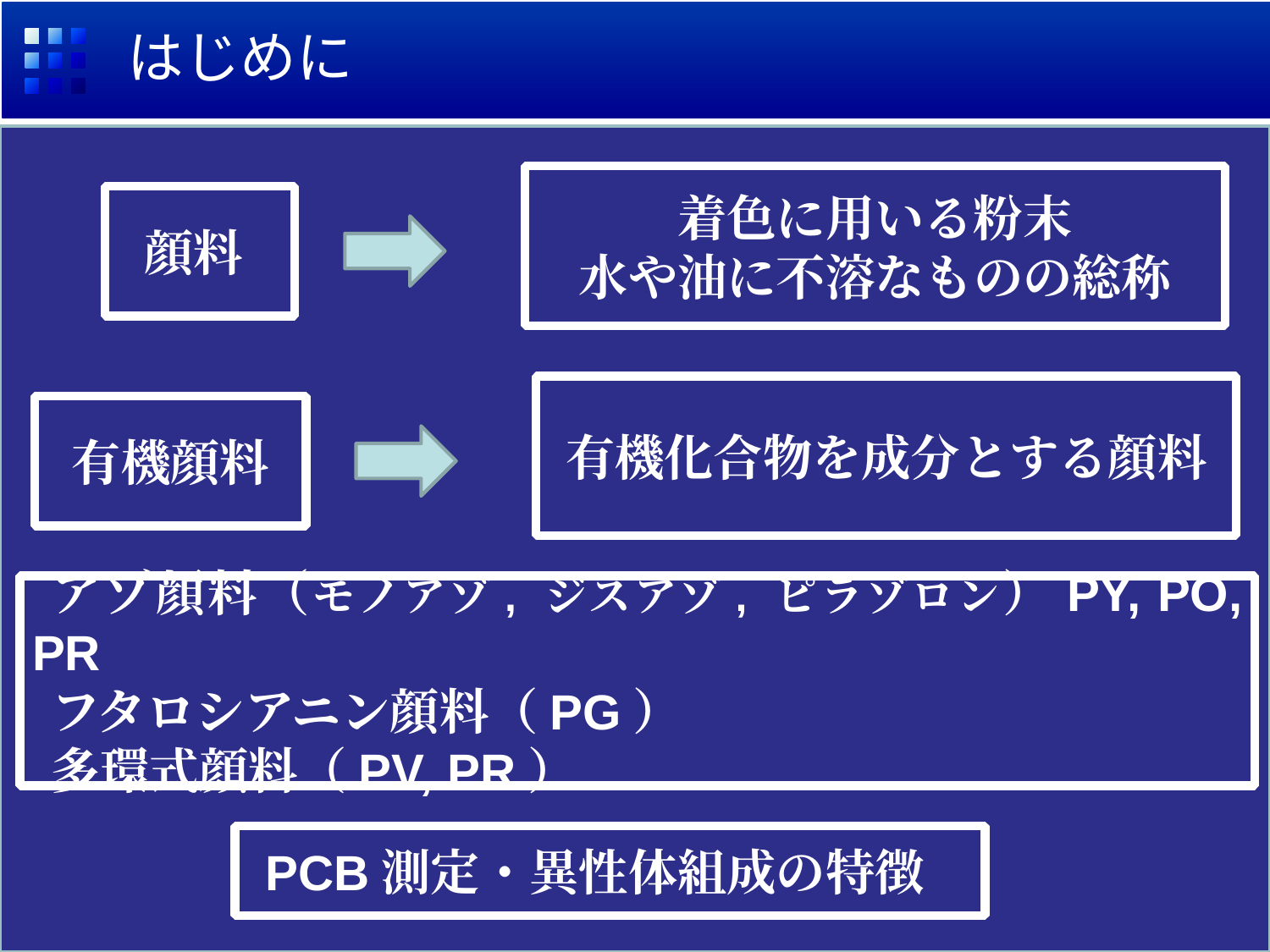

# はじめに

着色に用いる粉末
水や油に不溶なものの総称
顔料

有機化合物を成分とする顔料
有機顔料

アゾ顔料（モノアゾ, ジスアゾ, ピラゾロン）PY, PO, PR
フタロシアニン顔料（PG）
多環式顔料（PV, PR）
PCB測定・異性体組成の特徴